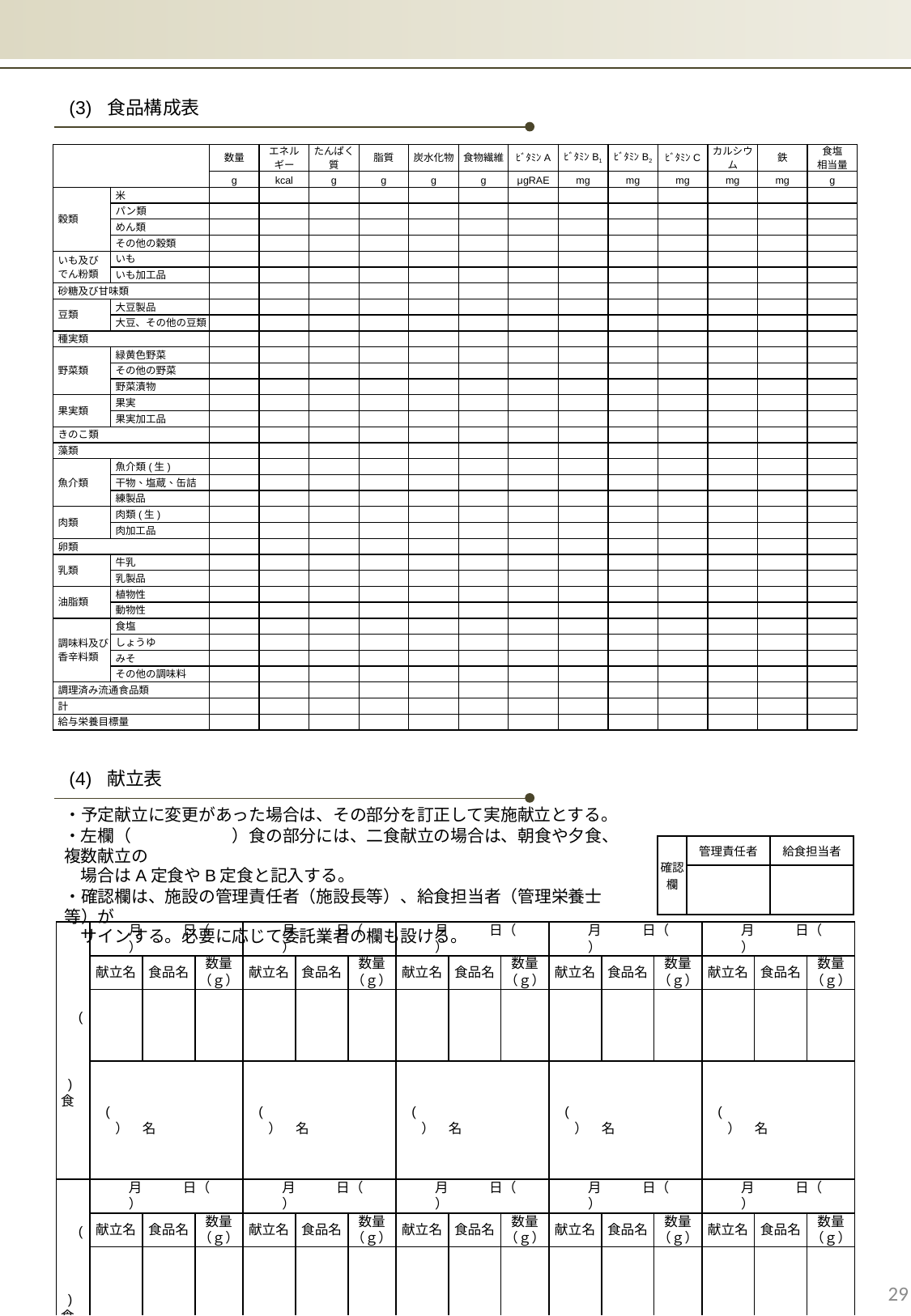

(3)  食品構成表

|  |  | 数量 | エネルギー | たんぱく質 | 脂質 | 炭水化物 | 食物繊維 | ﾋﾞﾀﾐﾝA | ﾋﾞﾀﾐﾝB1 | ﾋﾞﾀﾐﾝB2 | ﾋﾞﾀﾐﾝC | カルシウム | 鉄 | 食塩 相当量 |
| --- | --- | --- | --- | --- | --- | --- | --- | --- | --- | --- | --- | --- | --- | --- |
|  |  | g | kcal | g | g | g | g | μgRAE | mg | mg | mg | mg | mg | g |
| 穀類 | 米 |  |  |  |  |  |  |  |  |  |  |  |  |  |
|  | パン類 |  |  |  |  |  |  |  |  |  |  |  |  |  |
|  | めん類 |  |  |  |  |  |  |  |  |  |  |  |  |  |
|  | その他の穀類 |  |  |  |  |  |  |  |  |  |  |  |  |  |
| いも及び でん粉類 | いも |  |  |  |  |  |  |  |  |  |  |  |  |  |
|  | いも加工品 |  |  |  |  |  |  |  |  |  |  |  |  |  |
| 砂糖及び甘味類 |  |  |  |  |  |  |  |  |  |  |  |  |  |  |
| 豆類 | 大豆製品 |  |  |  |  |  |  |  |  |  |  |  |  |  |
|  | 大豆、その他の豆類 |  |  |  |  |  |  |  |  |  |  |  |  |  |
| 種実類 |  |  |  |  |  |  |  |  |  |  |  |  |  |  |
| 野菜類 | 緑黄色野菜 |  |  |  |  |  |  |  |  |  |  |  |  |  |
|  | その他の野菜 |  |  |  |  |  |  |  |  |  |  |  |  |  |
|  | 野菜漬物 |  |  |  |  |  |  |  |  |  |  |  |  |  |
| 果実類 | 果実 |  |  |  |  |  |  |  |  |  |  |  |  |  |
|  | 果実加工品 |  |  |  |  |  |  |  |  |  |  |  |  |  |
| きのこ類 |  |  |  |  |  |  |  |  |  |  |  |  |  |  |
| 藻類 |  |  |  |  |  |  |  |  |  |  |  |  |  |  |
| 魚介類 | 魚介類(生) |  |  |  |  |  |  |  |  |  |  |  |  |  |
|  | 干物、塩蔵、缶詰 |  |  |  |  |  |  |  |  |  |  |  |  |  |
|  | 練製品 |  |  |  |  |  |  |  |  |  |  |  |  |  |
| 肉類 | 肉類(生) |  |  |  |  |  |  |  |  |  |  |  |  |  |
|  | 肉加工品 |  |  |  |  |  |  |  |  |  |  |  |  |  |
| 卵類 |  |  |  |  |  |  |  |  |  |  |  |  |  |  |
| 乳類 | 牛乳 |  |  |  |  |  |  |  |  |  |  |  |  |  |
|  | 乳製品 |  |  |  |  |  |  |  |  |  |  |  |  |  |
| 油脂類 | 植物性 |  |  |  |  |  |  |  |  |  |  |  |  |  |
|  | 動物性 |  |  |  |  |  |  |  |  |  |  |  |  |  |
| 調味料及び香辛料類 | 食塩 |  |  |  |  |  |  |  |  |  |  |  |  |  |
|  | しょうゆ |  |  |  |  |  |  |  |  |  |  |  |  |  |
|  | みそ |  |  |  |  |  |  |  |  |  |  |  |  |  |
|  | その他の調味料 |  |  |  |  |  |  |  |  |  |  |  |  |  |
| 調理済み流通食品類 |  |  |  |  |  |  |  |  |  |  |  |  |  |  |
| 計 |  |  |  |  |  |  |  |  |  |  |  |  |  |  |
| 給与栄養目標量 |  |  |  |  |  |  |  |  |  |  |  |  |  |  |
(4)  献立表

・予定献立に変更があった場合は、その部分を訂正して実施献立とする。
・左欄（　　　　　　）食の部分には、二食献立の場合は、朝食や夕食、複数献立の
　場合はA定食やB定食と記入する。
・確認欄は、施設の管理責任者（施設長等）、給食担当者（管理栄養士等）が
　サインする。必要に応じて委託業者の欄も設ける。
| 確認欄 | 管理責任者 | 給食担当者 |
| --- | --- | --- |
|  |  |  |
| ( 　　 ) 食 | 月　　　日（　　　） |  |  | 月　　　日（　　　） |  |  | 月　　　日（　　　） |  |  | 月　　　日（　　　） |  |  | 月　　　日（　　　） |  |  |
| --- | --- | --- | --- | --- | --- | --- | --- | --- | --- | --- | --- | --- | --- | --- | --- |
|  | 献立名 | 食品名 | 数量（ｇ） | 献立名 | 食品名 | 数量（ｇ） | 献立名 | 食品名 | 数量（ｇ） | 献立名 | 食品名 | 数量（ｇ） | 献立名 | 食品名 | 数量（ｇ） |
|  |  |  |  |  |  |  |  |  |  |  |  |  |  |  |  |
|  | (　　　　　　　　）　名 |  |  | (　　　　　　　　）　名 |  |  | (　　　　　　　　）　名 |  |  | (　　　　　　　　）　名 |  |  | (　　　　　　　　）　名 |  |  |
| ( 　　 ) 食 | 月　　　日（　　　） |  |  | 月　　　日（　　　） |  |  | 月　　　日（　　　） |  |  | 月　　　日（　　　） |  |  | 月　　　日（　　　） |  |  |
|  | 献立名 | 食品名 | 数量（ｇ） | 献立名 | 食品名 | 数量（ｇ） | 献立名 | 食品名 | 数量（ｇ） | 献立名 | 食品名 | 数量（ｇ） | 献立名 | 食品名 | 数量（ｇ） |
|  |  |  |  |  |  |  |  |  |  |  |  |  |  |  |  |
|  | (　　　　　　　　）　名 |  |  | (　　　　　　　　）　名 |  |  | (　　　　　　　　）　名 |  |  | (　　　　　　　　）　名 |  |  | (　　　　　　　　）　名 |  |  |
29